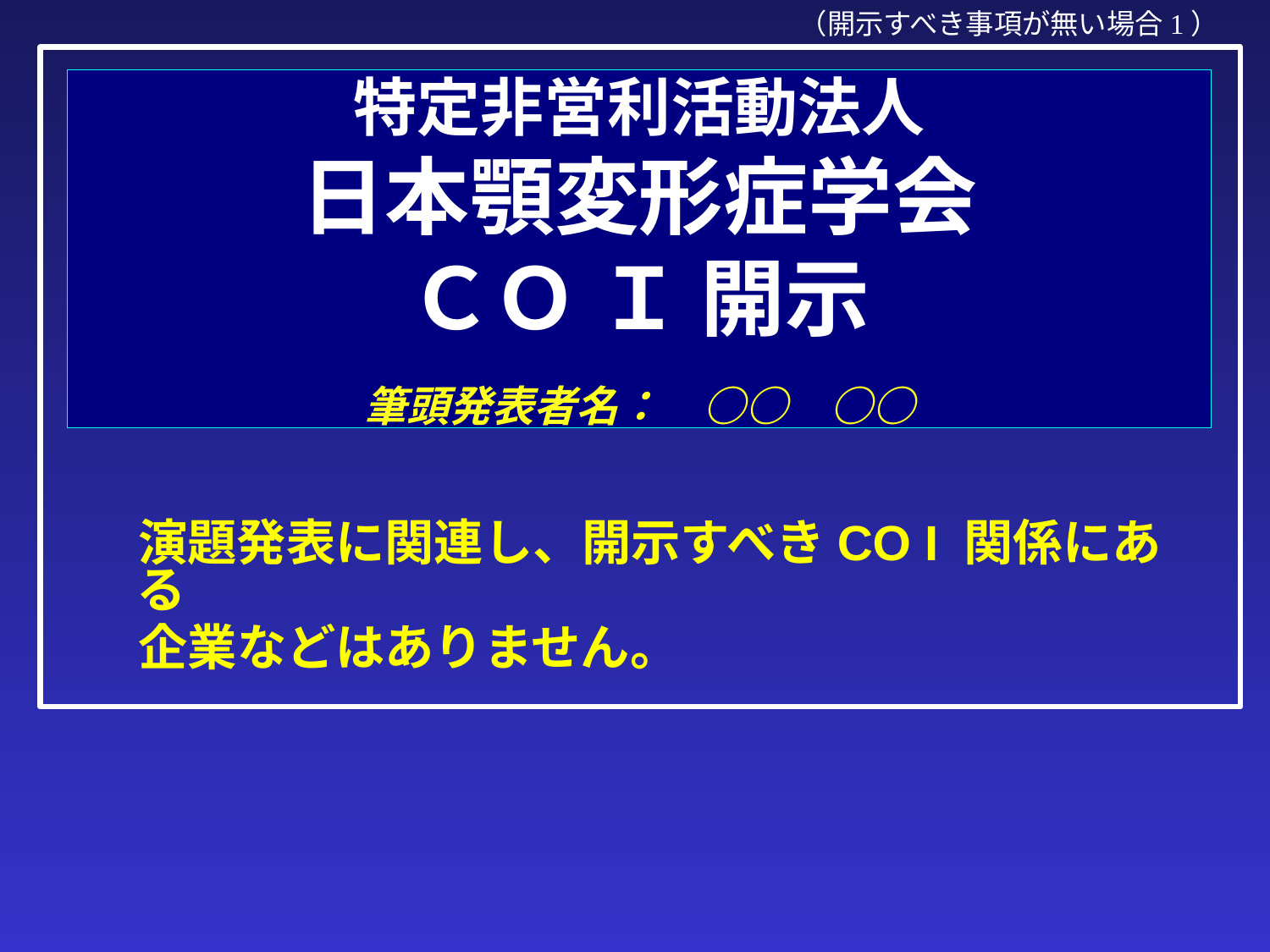

（開示すべき事項が無い場合1）

# 特定非営利活動法人 日本顎変形症学会 ＣＯ Ｉ 開示 　 筆頭発表者名：　○○　○○

　演題発表に関連し、開示すべきCO I 関係にある
　企業などはありません。